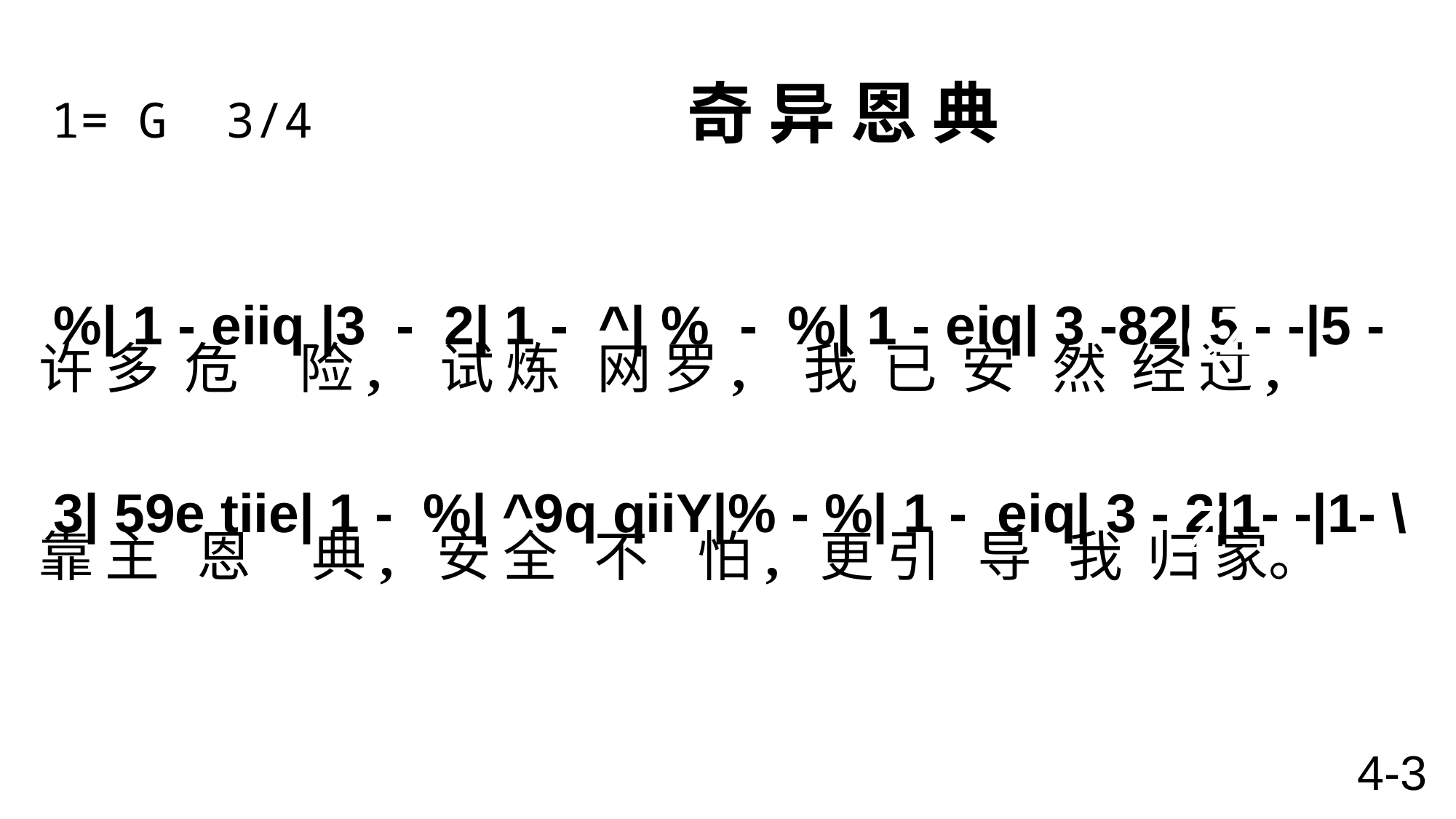

1= G  3/4              奇 异 恩 典
zccccccZ
zccZ
zcZ
 %| 1 - eiiq |3  -  2| 1 -  ^| %  -  %| 1 - eiq| 3 -82| 5 - -|5 -
许 多  危     险,   试 炼   网 罗,   我  已  安   然  经 过,
 3| 59e tiie| 1 -  %| ^9q qiiY|% - %| 1 -  eiq| 3 - 2|1- -|1- \
靠 主   恩     典,  安 全   不    怕,  更 引   导   我  归 家。
zcccccZ
zcZ
zccZ
zccZ
zccZ
zccZ
4-3